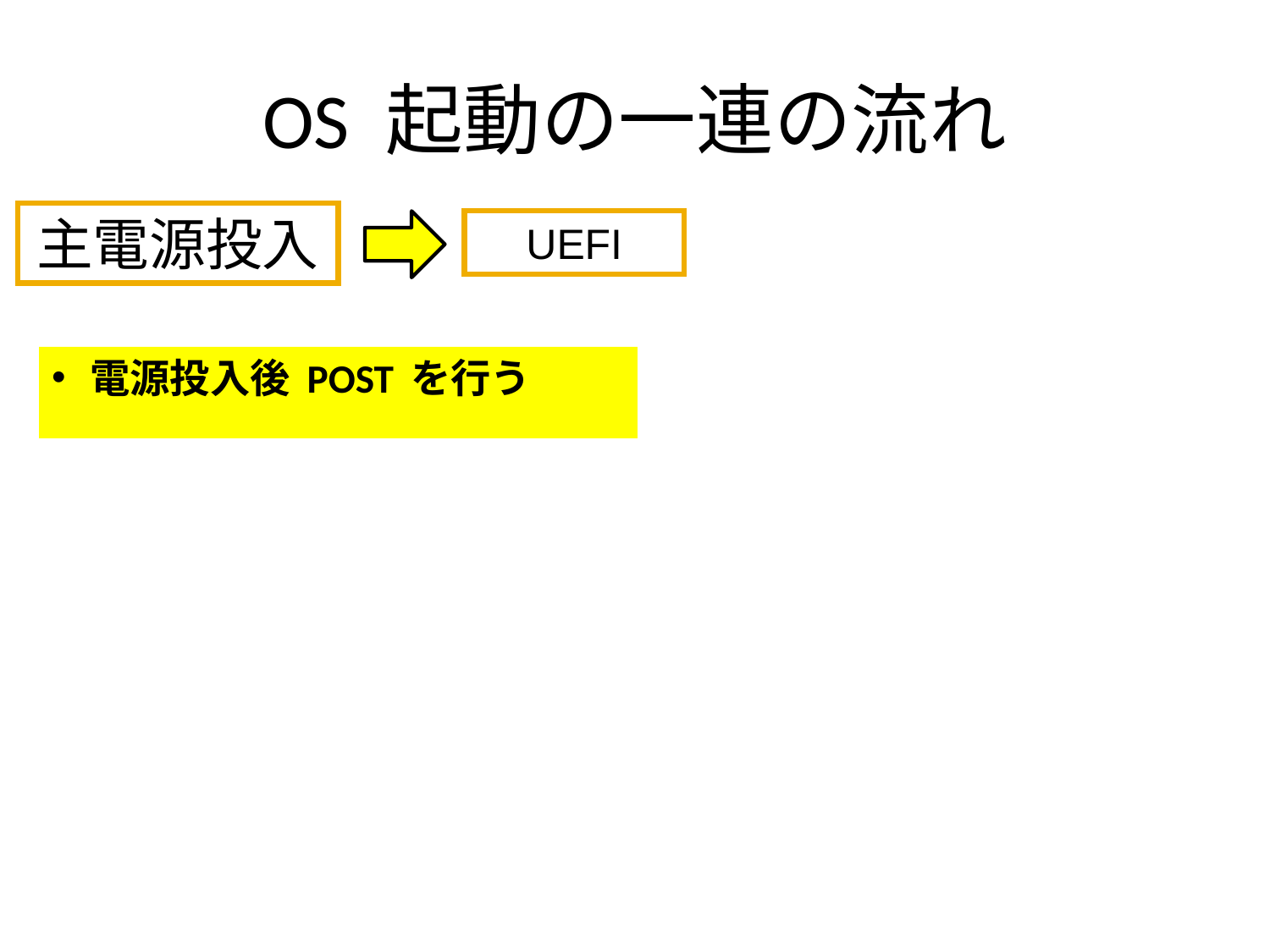

# OS 起動の一連の流れ
主電源投入

UEFI
電源投入後 POST を行う